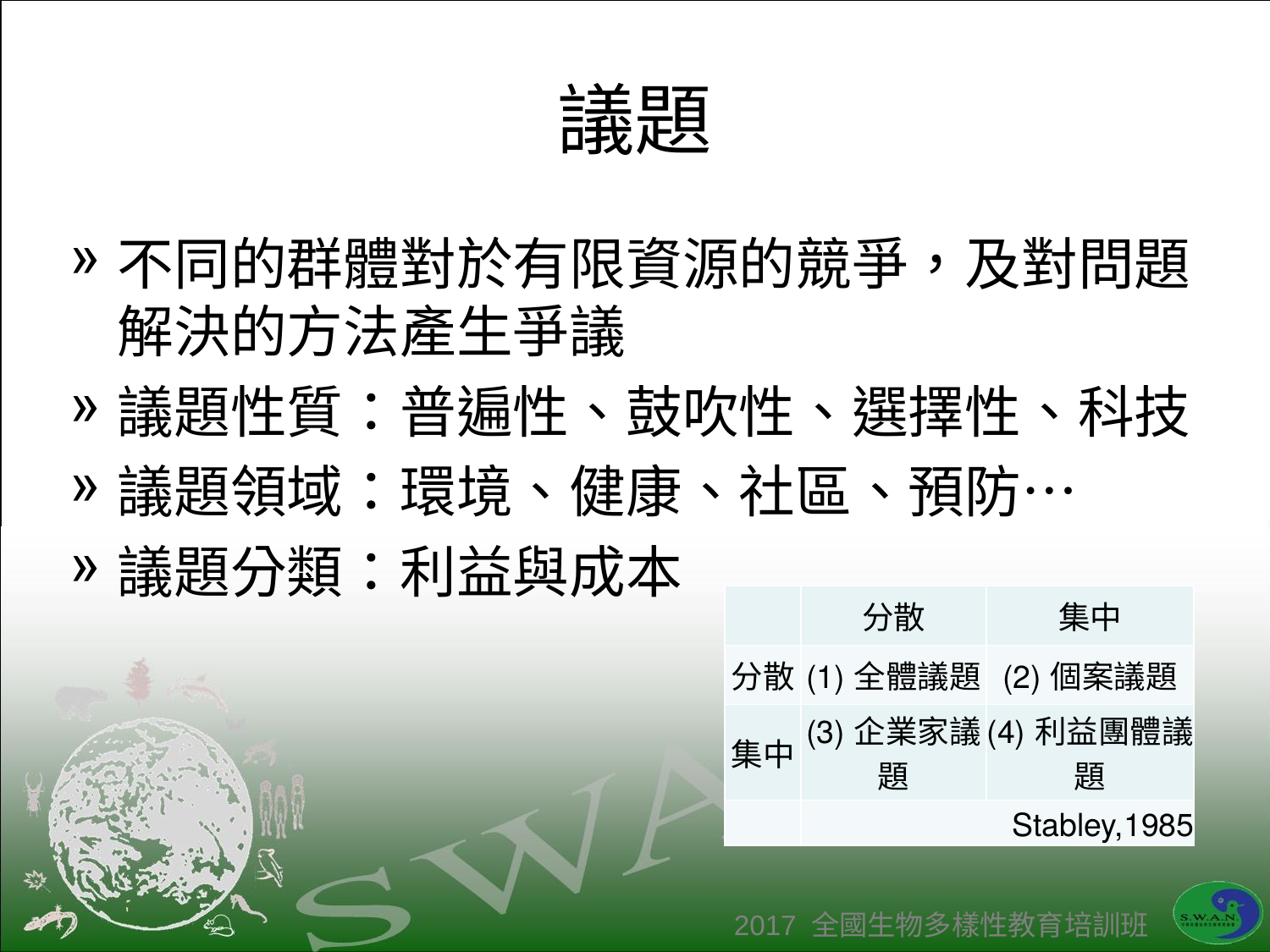

# 議題
不同的群體對於有限資源的競爭，及對問題解決的方法產生爭議
議題性質：普遍性、鼓吹性、選擇性、科技
議題領域：環境、健康、社區、預防…
議題分類：利益與成本

|  | 分散 | 集中 |
| --- | --- | --- |
| 分散 | (1)全體議題 | (2)個案議題 |
| 集中 | (3)企業家議題 | (4)利益團體議題 |
|  | Stabley,1985 |  |